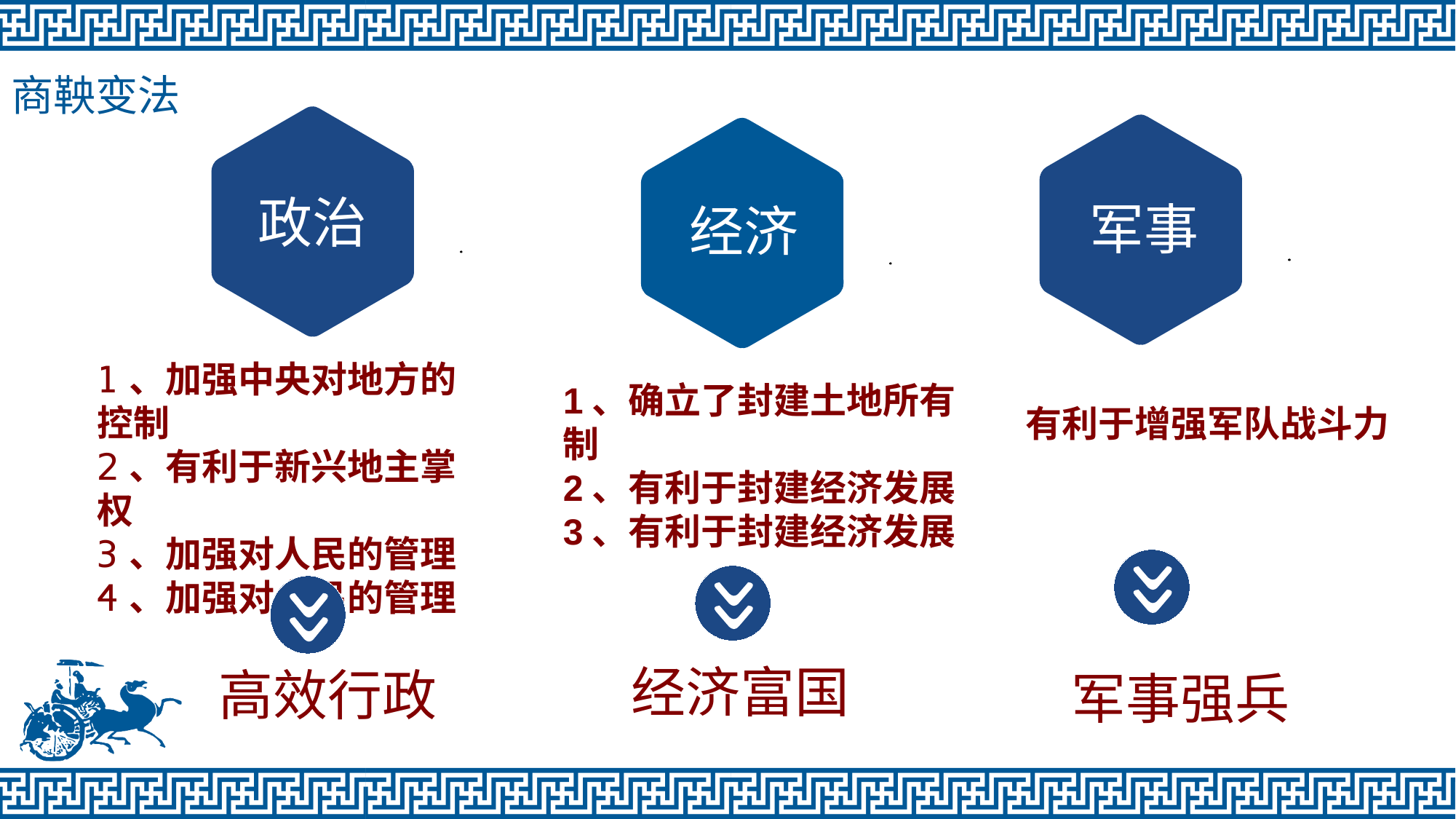

商鞅变法

政治

军事

经济
1、加强中央对地方的控制
2、有利于新兴地主掌权
3、加强对人民的管理
4、加强对人民的管理
1、确立了封建土地所有制
2、有利于封建经济发展
3、有利于封建经济发展

有利于增强军队战斗力

经济富国
高效行政
军事强兵